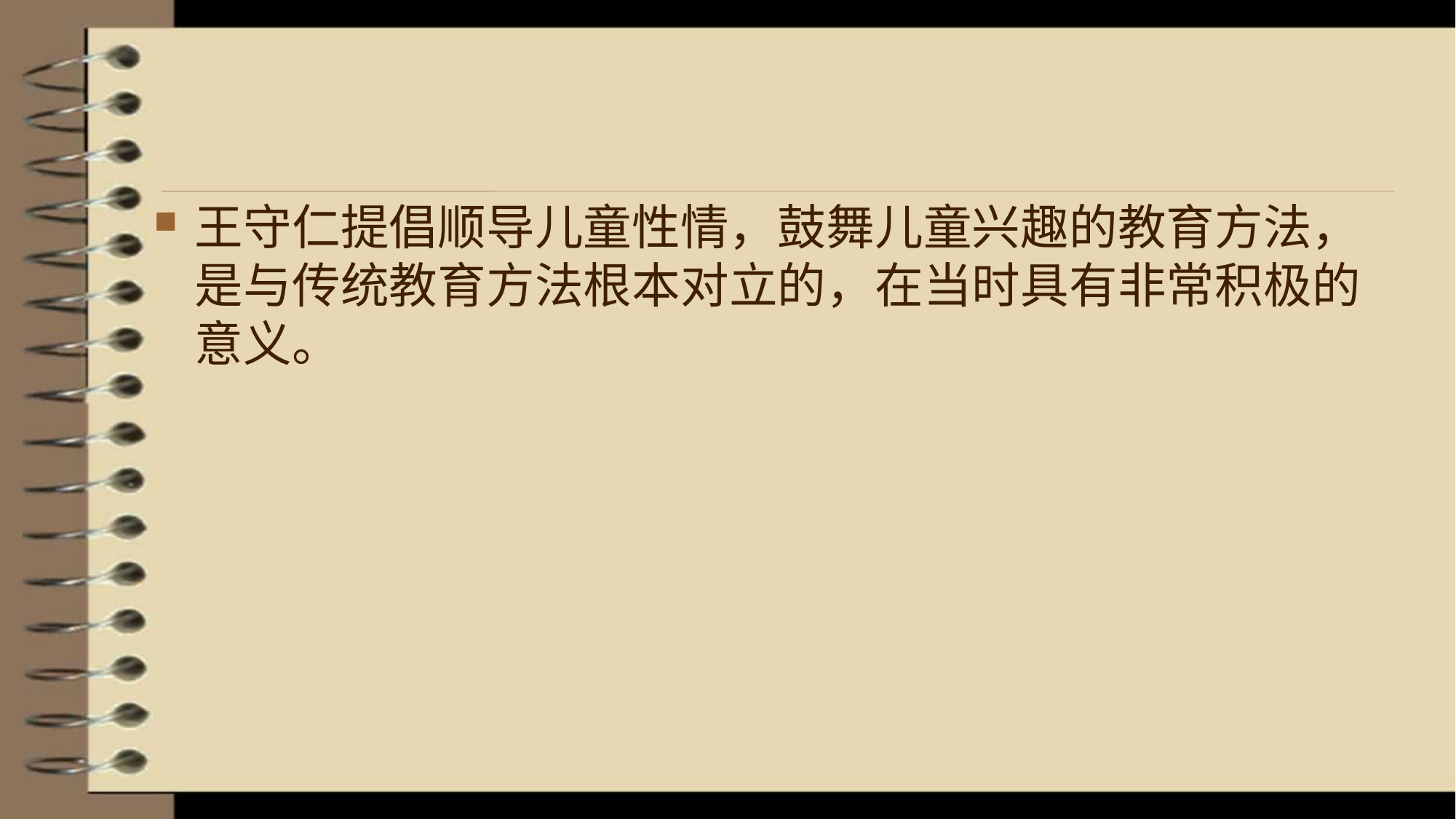

#
王守仁提倡顺导儿童性情，鼓舞儿童兴趣的教育方法，是与传统教育方法根本对立的，在当时具有非常积极的意义。